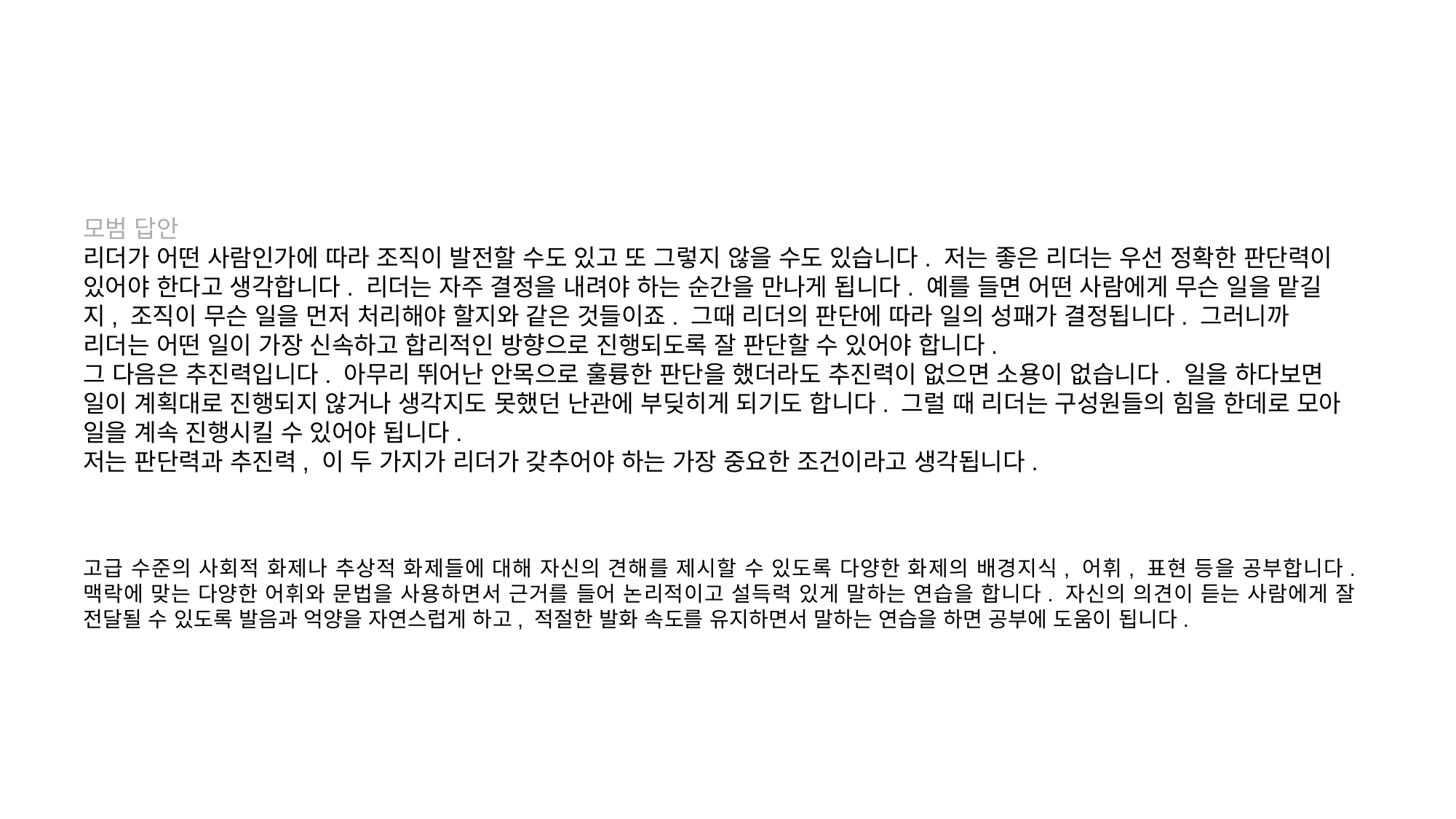

모범 답안
리더가 어떤 사람인가에 따라 조직이 발전할 수도 있고 또 그렇지 않을 수도 있습니다. 저는 좋은 리더는 우선 정확한 판단력이 있어야 한다고 생각합니다. 리더는 자주 결정을 내려야 하는 순간을 만나게 됩니다. 예를 들면 어떤 사람에게 무슨 일을 맡길지, 조직이 무슨 일을 먼저 처리해야 할지와 같은 것들이죠. 그때 리더의 판단에 따라 일의 성패가 결정됩니다. 그러니까 리더는 어떤 일이 가장 신속하고 합리적인 방향으로 진행되도록 잘 판단할 수 있어야 합니다.
그 다음은 추진력입니다. 아무리 뛰어난 안목으로 훌륭한 판단을 했더라도 추진력이 없으면 소용이 없습니다. 일을 하다보면 일이 계획대로 진행되지 않거나 생각지도 못했던 난관에 부딪히게 되기도 합니다. 그럴 때 리더는 구성원들의 힘을 한데로 모아 일을 계속 진행시킬 수 있어야 됩니다.
저는 판단력과 추진력, 이 두 가지가 리더가 갖추어야 하는 가장 중요한 조건이라고 생각됩니다.
고급 수준의 사회적 화제나 추상적 화제들에 대해 자신의 견해를 제시할 수 있도록 다양한 화제의 배경지식, 어휘, 표현 등을 공부합니다. 맥락에 맞는 다양한 어휘와 문법을 사용하면서 근거를 들어 논리적이고 설득력 있게 말하는 연습을 합니다. 자신의 의견이 듣는 사람에게 잘 전달될 수 있도록 발음과 억양을 자연스럽게 하고, 적절한 발화 속도를 유지하면서 말하는 연습을 하면 공부에 도움이 됩니다.